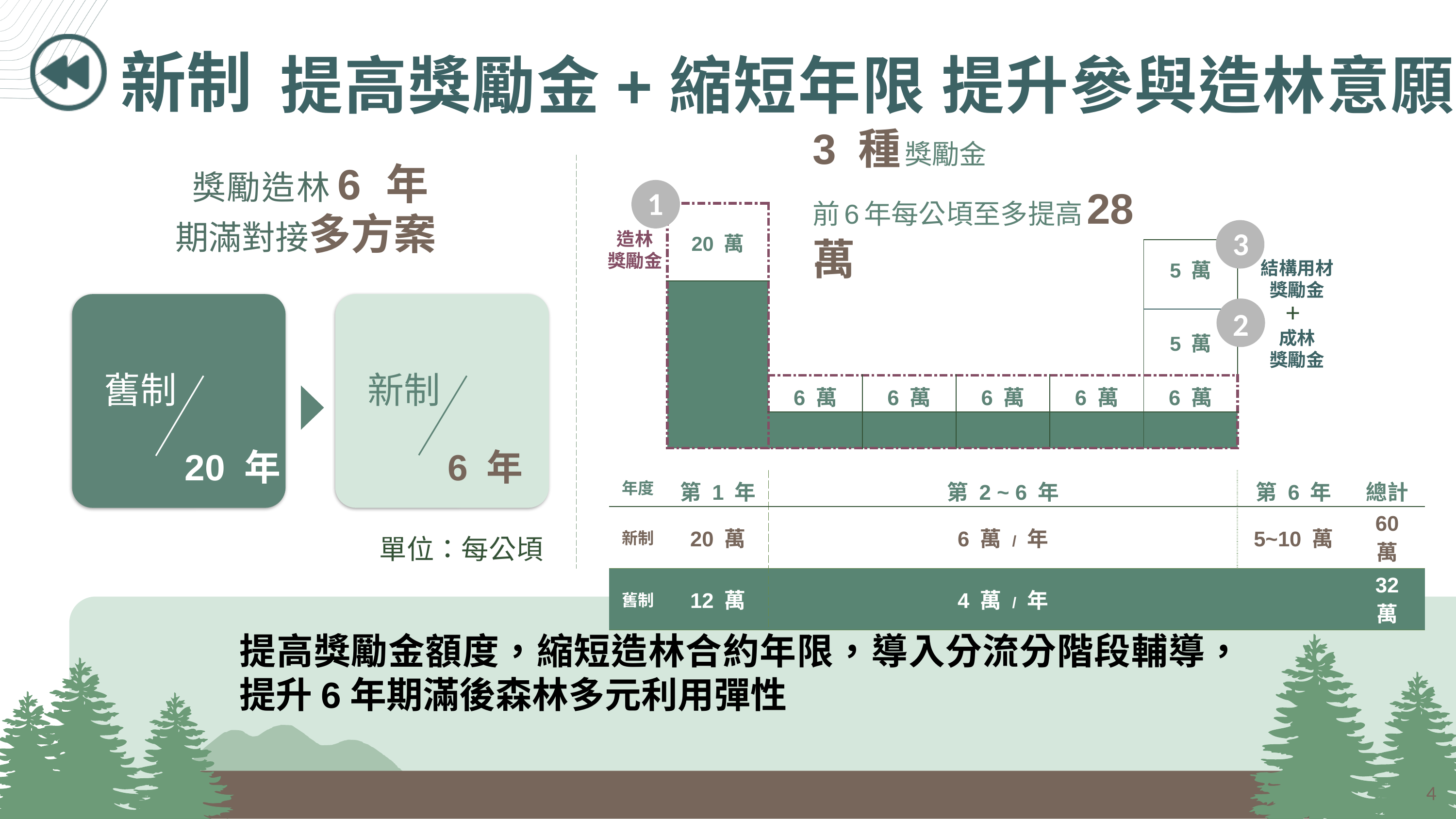

提高獎勵金+縮短年限 提升參與造林意願
新制

3 種  獎勵金
前 6 年每公頃至多提高 28 萬
獎勵造林 6 年
期滿對接多方案
|  |  |  |  |  |  |  |  |  |
| --- | --- | --- | --- | --- | --- | --- | --- | --- |
|  | 20 萬 |  |  |  |  |  |  |  |
|  |  |  |  |  |  | 5 萬 |  |  |
|  |  |  |  |  |  |  |  |  |
|  |  |  |  |  |  | 5 萬 |  |  |
|  |  |  |  |  |  |  |  |  |
|  |  | 6 萬 | 6 萬 | 6 萬 | 6 萬 | 6 萬 |  |  |
|  |  |  |  |  |  |  |  |  |
|  |  |  |  |  |  |  |  |  |
| 年度 | 第 1 年 | 第 2 ~ 6 年 |  |  |  |  | 第 6 年 | 總計 |
| 新制 | 20 萬 | 6 萬 / 年 |  |  |  |  | 5~10 萬 | 60 萬 |
| 舊制 | 12 萬 | 4 萬 / 年 |  |  |  |  |  | 32 萬 |
1

3

造林
獎勵金
結構用材
獎勵金
+
成林
獎勵金

舊制
新制

20 年
6 年

2
單位：每公頃

提高獎勵金額度，縮短造林合約年限，導入分流分階段輔導，提升6年期滿後森林多元利用彈性

4